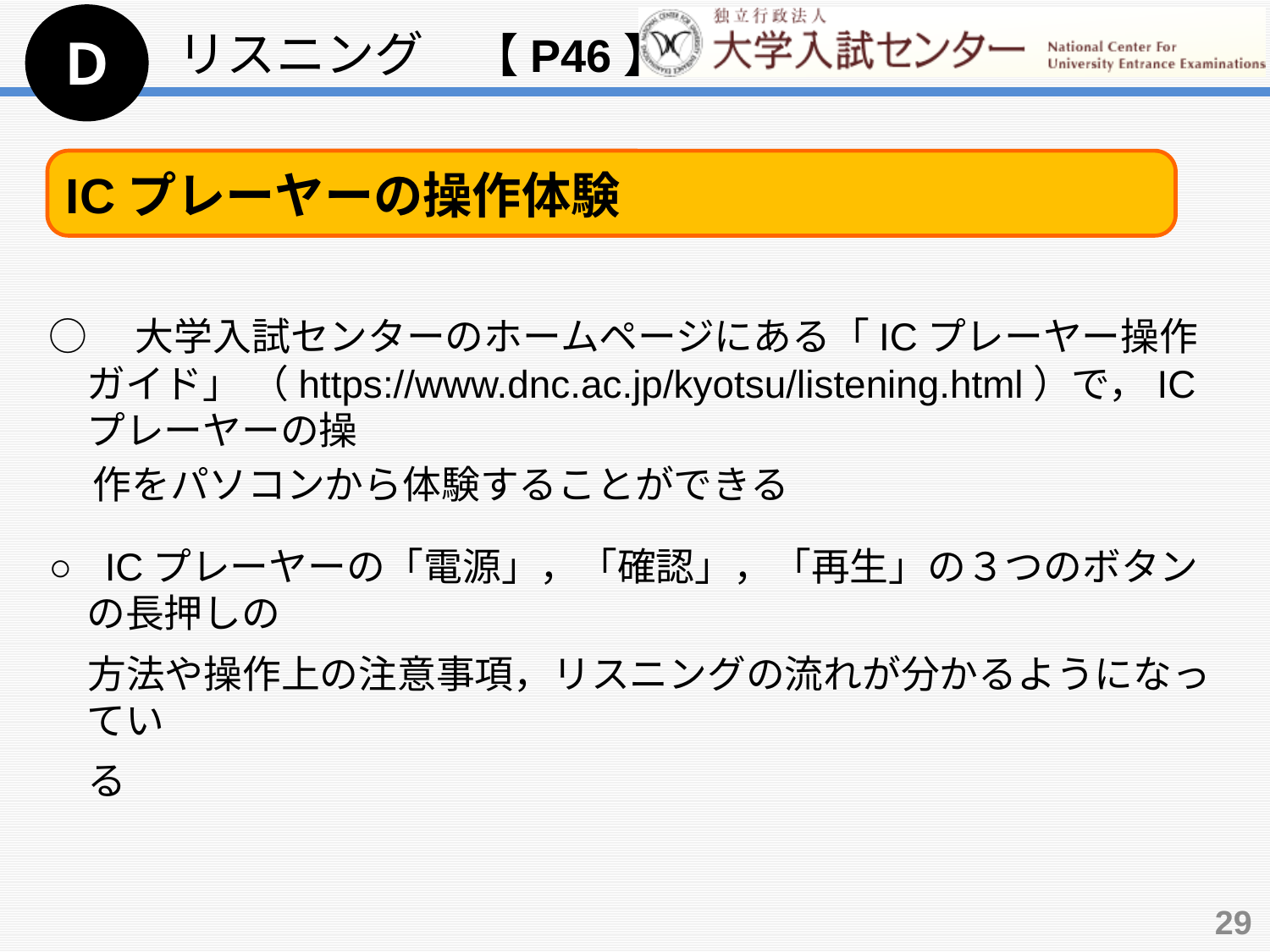

Ｄ

リスニング　【P46】
ICプレーヤーの操作体験
○　大学入試センターのホームページにある「ICプレーヤー操作ガイド」 （https://www.dnc.ac.jp/kyotsu/listening.html）で，ICプレーヤーの操
    作をパソコンから体験することができる

○   ICプレーヤーの「電源」，「確認」，「再生」の３つのボタンの長押しの
　方法や操作上の注意事項，リスニングの流れが分かるようになってい
　る
29